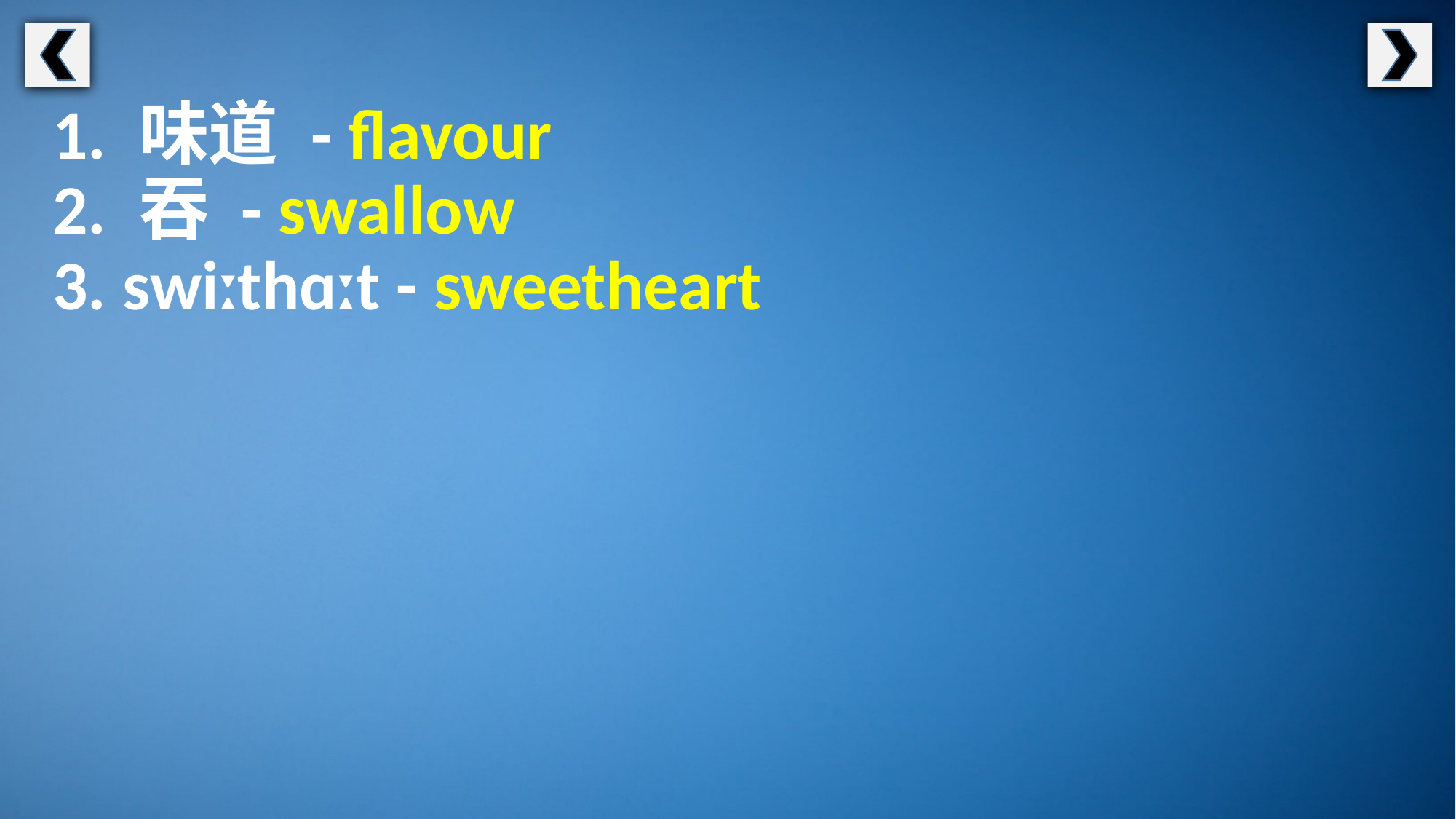

1. 味道 - flavour
2. 吞 - swallow
3. swiːthɑːt - sweetheart